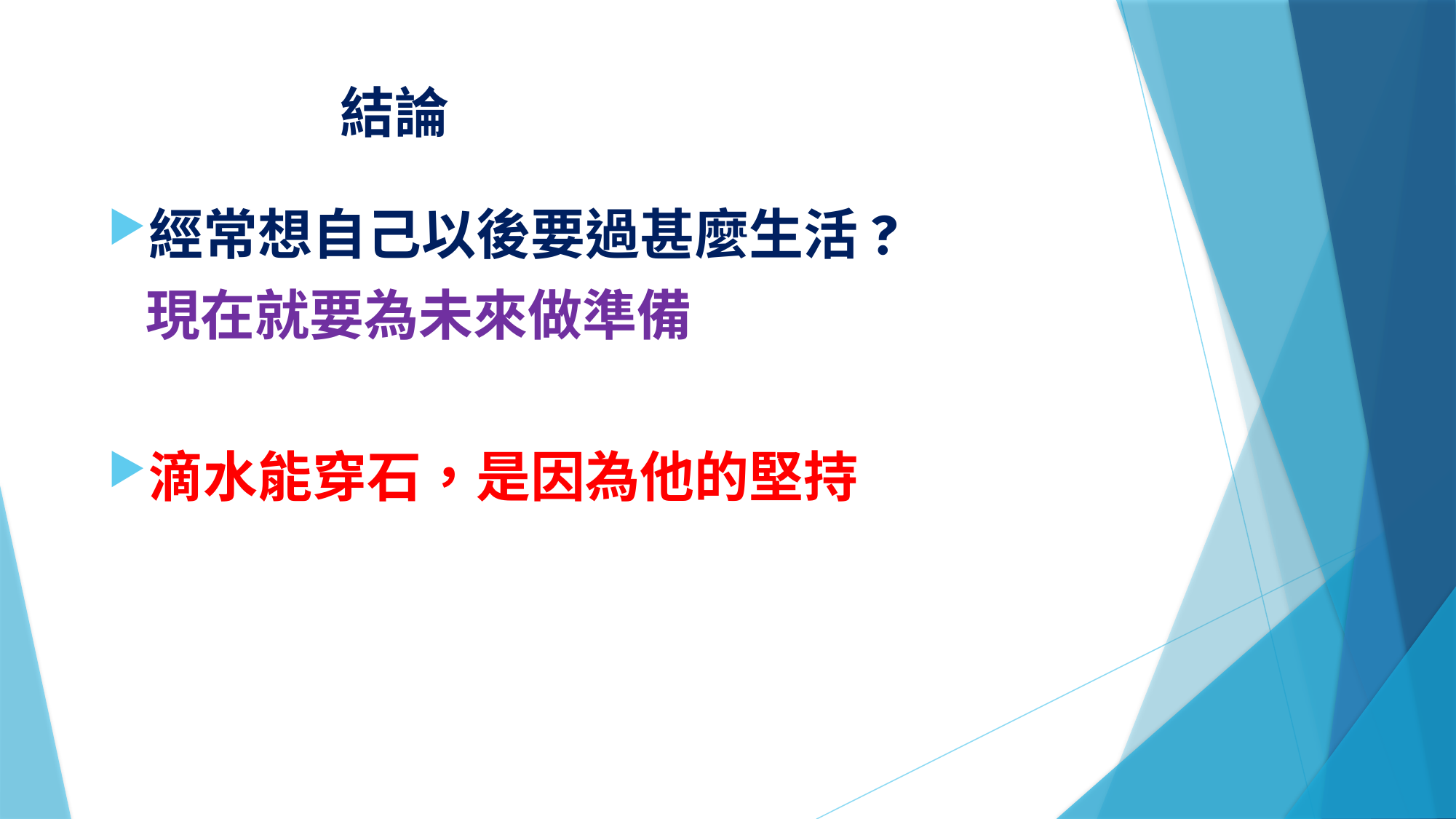

# 結論
經常想自己以後要過甚麼生活?
  現在就要為未來做準備

滴水能穿石，是因為他的堅持